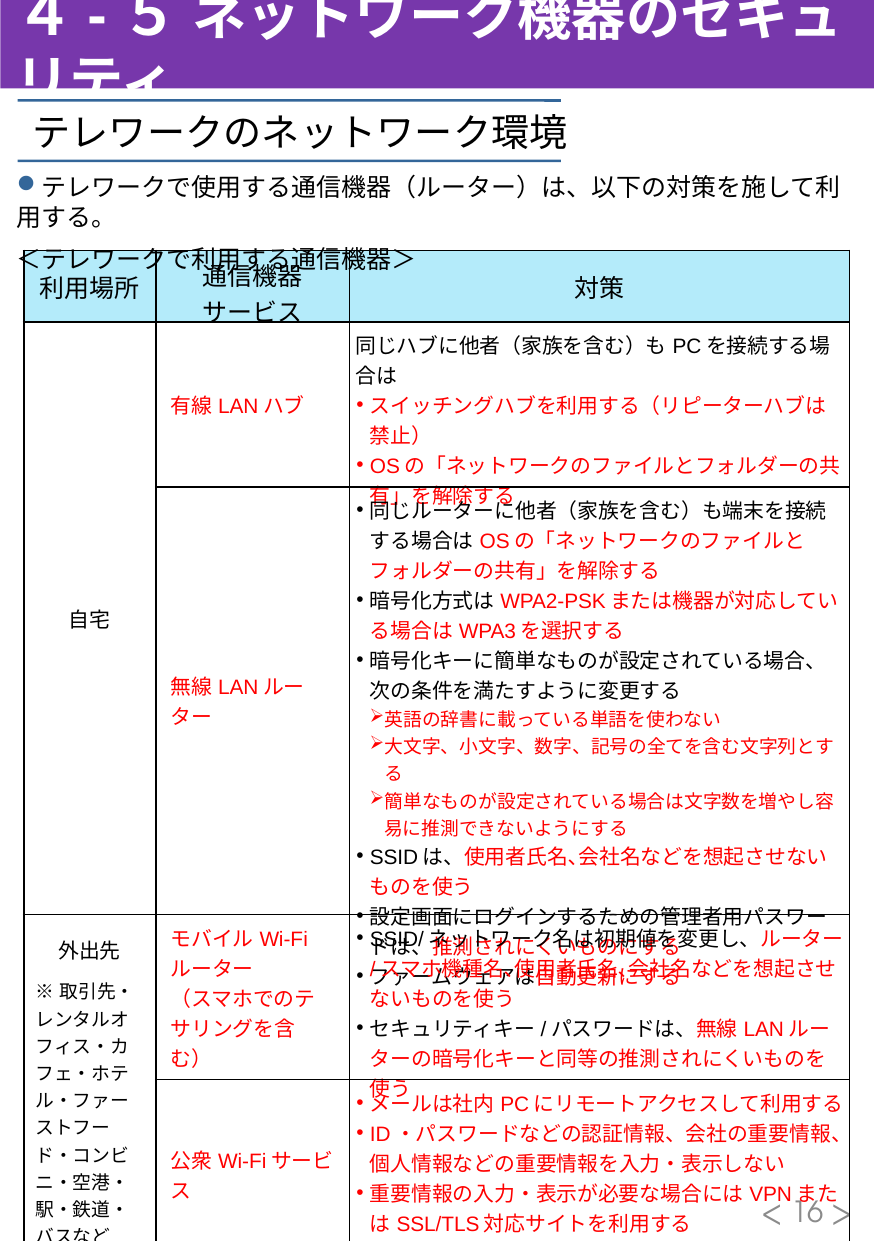

４-５ ネットワーク機器のセキュリティ

テレワークのネットワーク環境
テレワークで使用する通信機器（ルーター）は、以下の対策を施して利用する。
＜テレワークで利用する通信機器＞
| 利用場所 | 通信機器 サービス | 対策 |
| --- | --- | --- |
| 自宅 | 有線LANハブ | 同じハブに他者（家族を含む）もPCを接続する場合は スイッチングハブを利用する（リピーターハブは禁止） OSの「ネットワークのファイルとフォルダーの共有」を解除する |
|  | 無線LANルーター | 同じルーターに他者（家族を含む）も端末を接続する場合はOSの「ネットワークのファイルとフォルダーの共有」を解除する 暗号化方式はWPA2-PSKまたは機器が対応している場合はWPA3を選択する 暗号化キーに簡単なものが設定されている場合、次の条件を満たすように変更する 英語の辞書に載っている単語を使わない 大文字、小文字、数字、記号の全てを含む文字列とする 簡単なものが設定されている場合は文字数を増やし容易に推測できないようにする SSIDは、使用者氏名､会社名などを想起させないものを使う 設定画面にログインするための管理者用パスワードは、推測されにくいものにする ファームウェアは自動更新にする |
| 外出先 ※取引先・レンタルオフィス・カフェ・ホテル・ファーストフード・コンビニ・空港・駅・鉄道・バスなど | モバイルWi-Fiルーター （スマホでのテサリングを含む） | SSID/ネットワーク名は初期値を変更し、ルーター/スマホ機種名､使用者氏名､会社名などを想起させないものを使う セキュリティキー/パスワードは、無線LANルーターの暗号化キーと同等の推測されにくいものを使う |
|  | 公衆Wi-Fiサービス | メールは社内PCにリモートアクセスして利用する ID・パスワードなどの認証情報、会社の重要情報、個人情報などの重要情報を入力・表示しない 重要情報の入力・表示が必要な場合にはVPNまたはSSL/TLS対応サイトを利用する OSの「ネットワークのファイルとフォルダーの共有」を解除する |
< 16 >